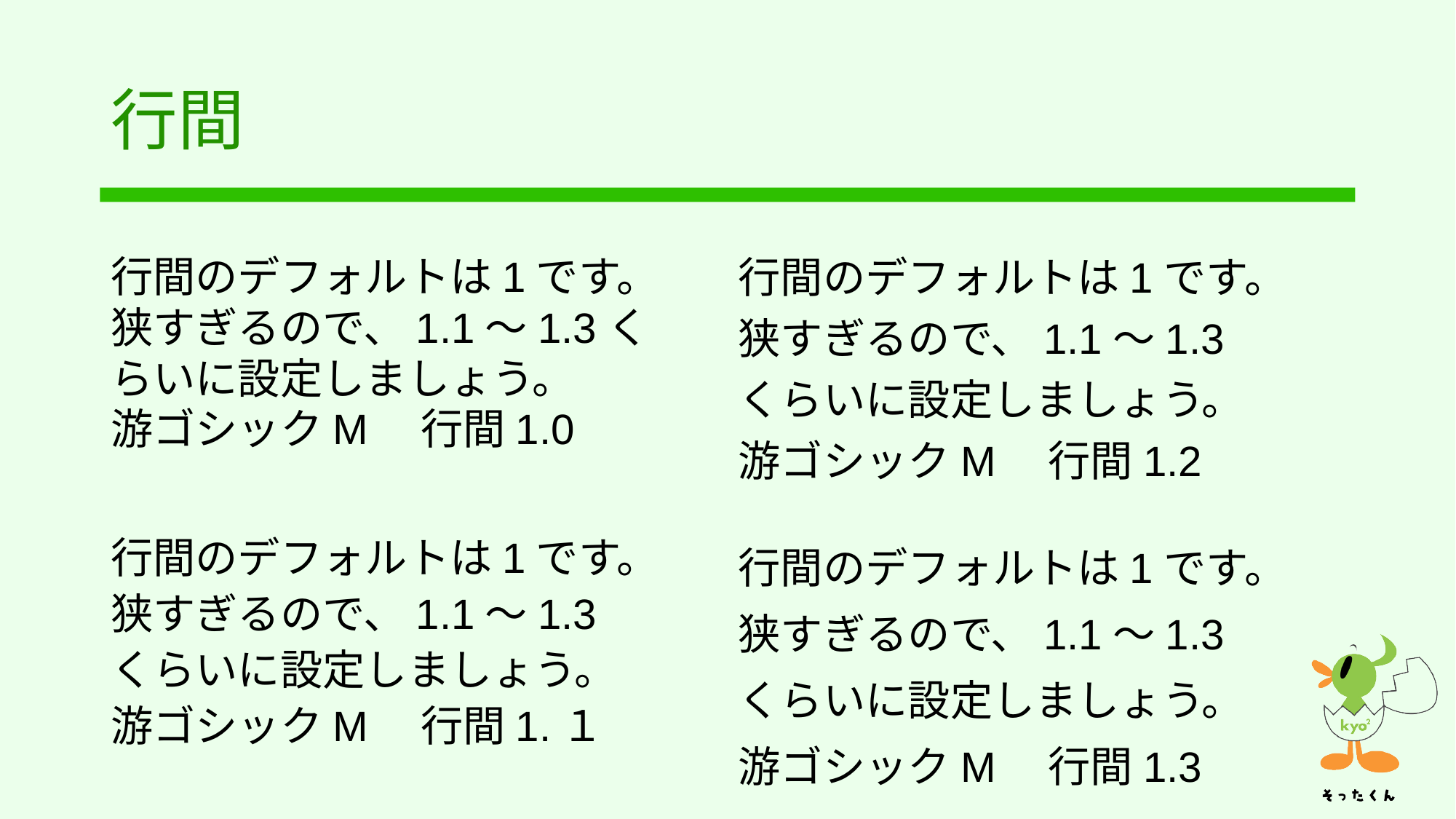

# 行間
行間のデフォルトは1です。狭すぎるので、1.1～1.3くらいに設定しましょう。
游ゴシックM　行間1.2
行間のデフォルトは1です。狭すぎるので、1.1～1.3くらいに設定しましょう。
游ゴシックM　行間1.0
行間のデフォルトは1です。狭すぎるので、1.1～1.3くらいに設定しましょう。
游ゴシックM　行間1.１
行間のデフォルトは1です。狭すぎるので、1.1～1.3くらいに設定しましょう。
游ゴシックM　行間1.3